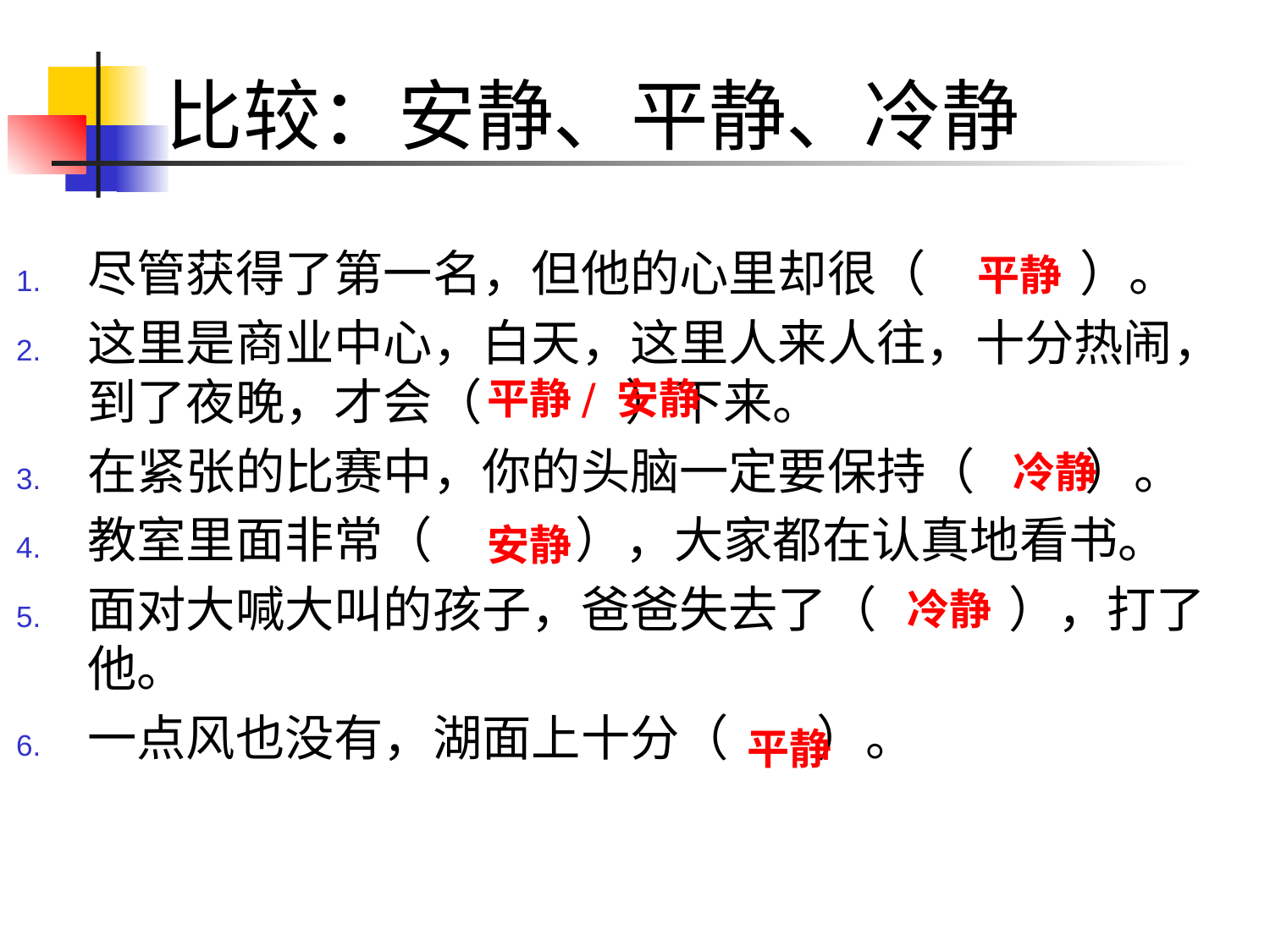

# 比较：安静、平静、冷静
尽管获得了第一名，但他的心里却很（              ）。
这里是商业中心，白天，这里人来人往，十分热闹，到了夜晚，才会（             ）下来。
在紧张的比赛中，你的头脑一定要保持（          ）。
教室里面非常（             ），大家都在认真地看书。
面对大喊大叫的孩子，爸爸失去了（            ），打了他。
一点风也没有，湖面上十分（        ）。
平静
平静/安静
冷静
安静
冷静
平静